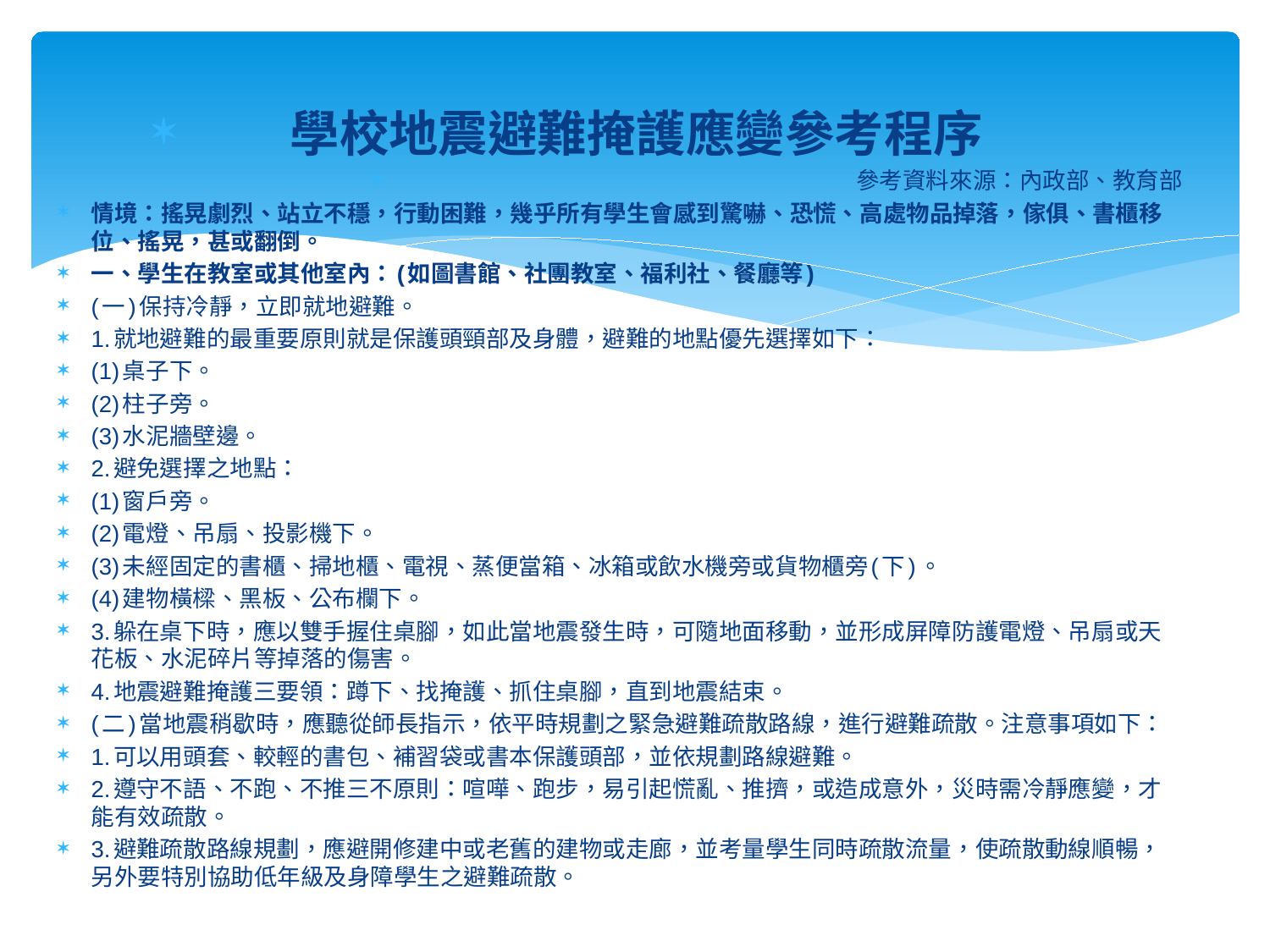

學校地震避難掩護應變參考程序
                               參考資料來源：內政部、教育部
情境：搖晃劇烈、站立不穩，行動困難，幾乎所有學生會感到驚嚇、恐慌、高處物品掉落，傢俱、書櫃移位、搖晃，甚或翻倒。
一、學生在教室或其他室內：(如圖書館、社團教室、福利社、餐廳等)
(一)保持冷靜，立即就地避難。
1.就地避難的最重要原則就是保護頭頸部及身體，避難的地點優先選擇如下：
(1)桌子下。
(2)柱子旁。
(3)水泥牆壁邊。
2.避免選擇之地點：
(1)窗戶旁。
(2)電燈、吊扇、投影機下。
(3)未經固定的書櫃、掃地櫃、電視、蒸便當箱、冰箱或飲水機旁或貨物櫃旁(下)。
(4)建物橫樑、黑板、公布欄下。
3.躲在桌下時，應以雙手握住桌腳，如此當地震發生時，可隨地面移動，並形成屏障防護電燈、吊扇或天花板、水泥碎片等掉落的傷害。
4.地震避難掩護三要領：蹲下、找掩護、抓住桌腳，直到地震結束。
(二)當地震稍歇時，應聽從師長指示，依平時規劃之緊急避難疏散路線，進行避難疏散。注意事項如下：
1.可以用頭套、較輕的書包、補習袋或書本保護頭部，並依規劃路線避難。
2.遵守不語、不跑、不推三不原則：喧嘩、跑步，易引起慌亂、推擠，或造成意外，災時需冷靜應變，才能有效疏散。
3.避難疏散路線規劃，應避開修建中或老舊的建物或走廊，並考量學生同時疏散流量，使疏散動線順暢，另外要特別協助低年級及身障學生之避難疏散。